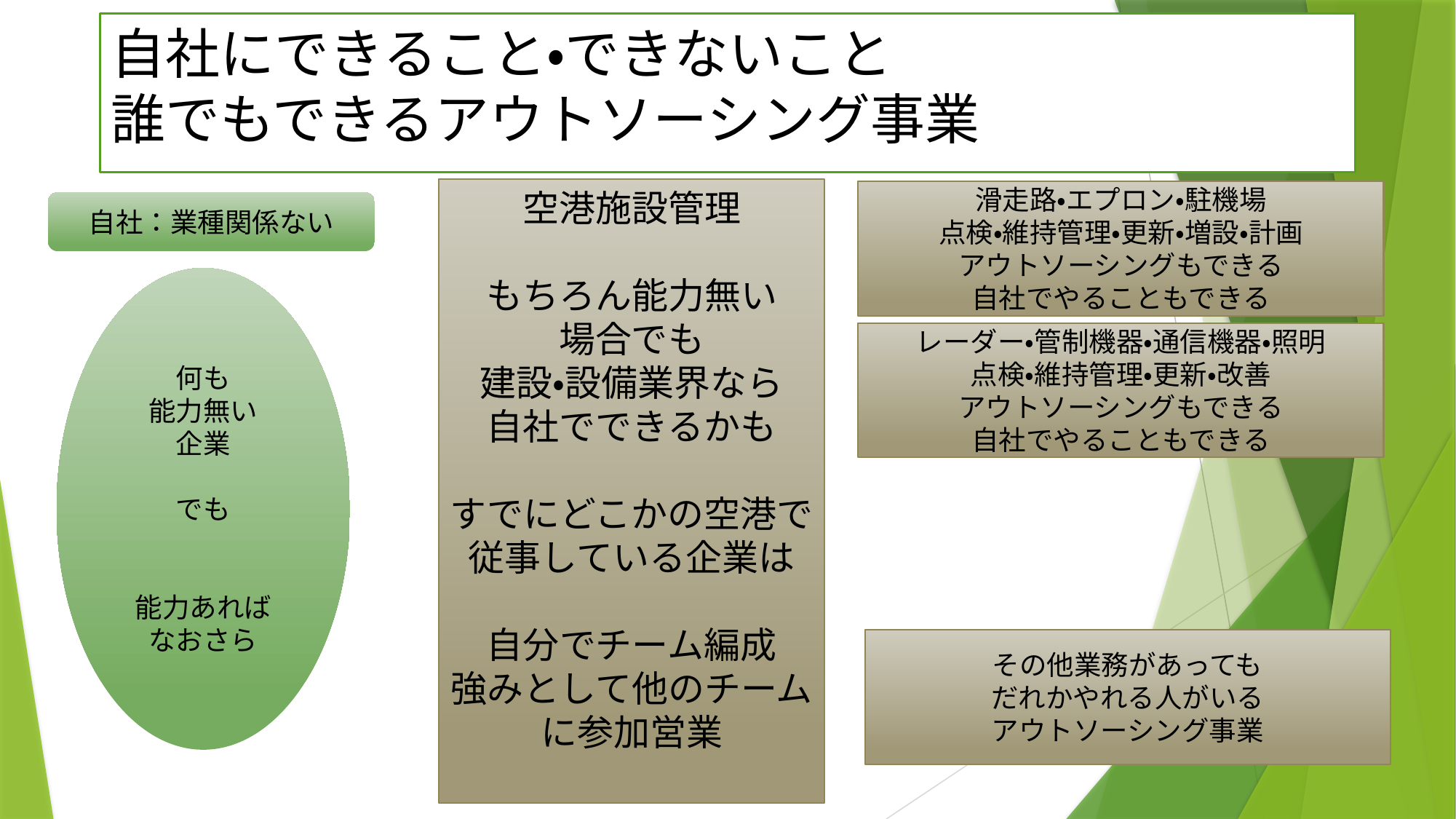

# 自社にできること・できないこと 誰でもできるアウトソーシング事業
空港施設管理

もちろん能力無い
場合でも
建設・設備業界なら
自社でできるかも

すでにどこかの空港で従事している企業は

自分でチーム編成
強みとして他のチームに参加営業

滑走路・エプロン・駐機場
点検・維持管理・更新・増設・計画
アウトソーシングもできる
自社でやることもできる
自社：業種関係ない
何も
能力無い
企業

でも

能力あれば
なおさら
レーダー・管制機器・通信機器・照明
点検・維持管理・更新・改善
アウトソーシングもできる
自社でやることもできる
その他業務があっても
だれかやれる人がいる
アウトソーシング事業